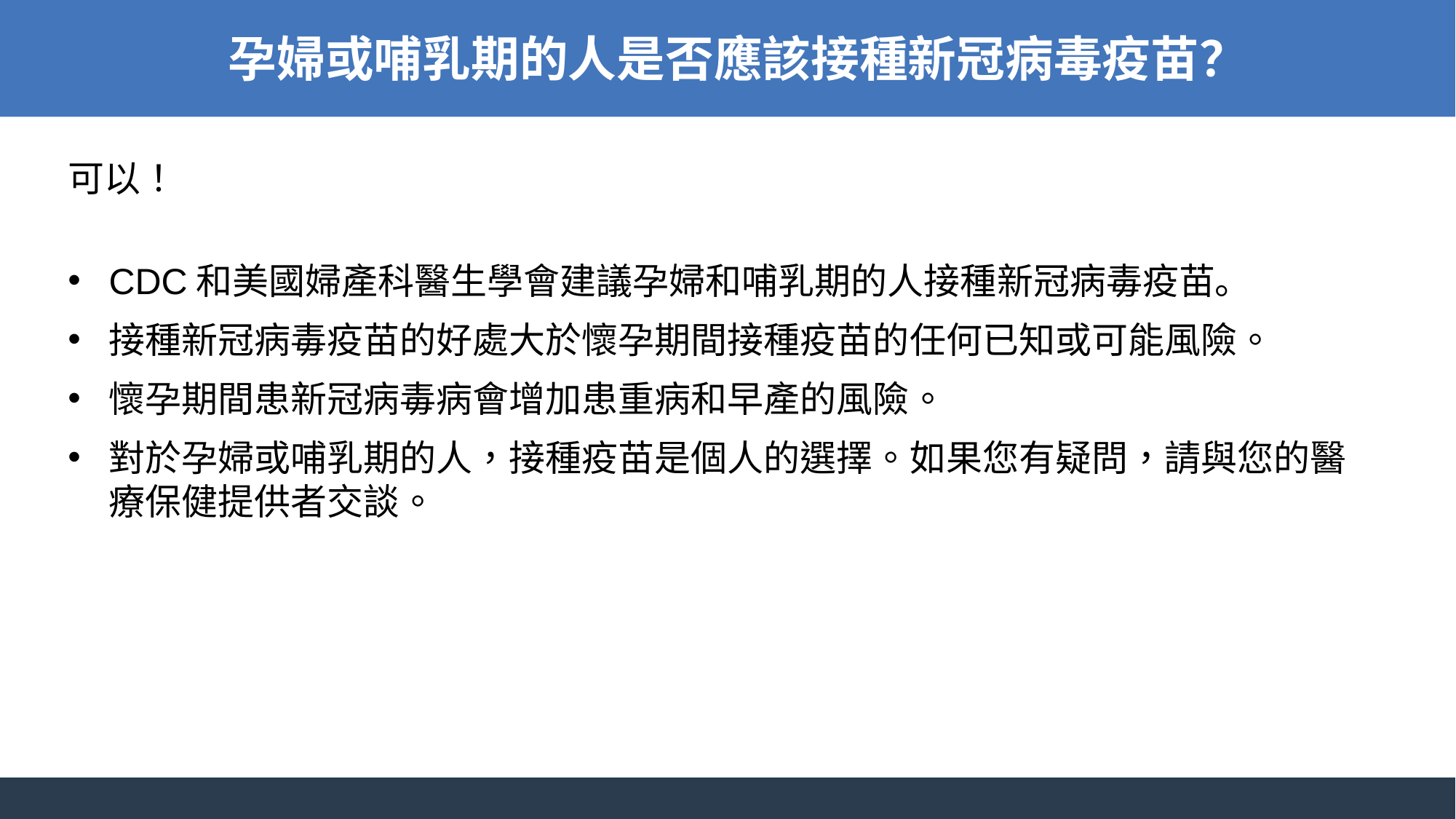

孕婦或哺乳期的人是否應該接種新冠病毒疫苗？
可以！

CDC和美國婦產科醫生學會建議孕婦和哺乳期的人接種新冠病毒疫苗。
接種新冠病毒疫苗的好處大於懷孕期間接種疫苗的任何已知或可能風險。
懷孕期間患新冠病毒病會增加患重病和早產的風險。
對於孕婦或哺乳期的人，接種疫苗是個人的選擇。如果您有疑問，請與您的醫療保健提供者交談。